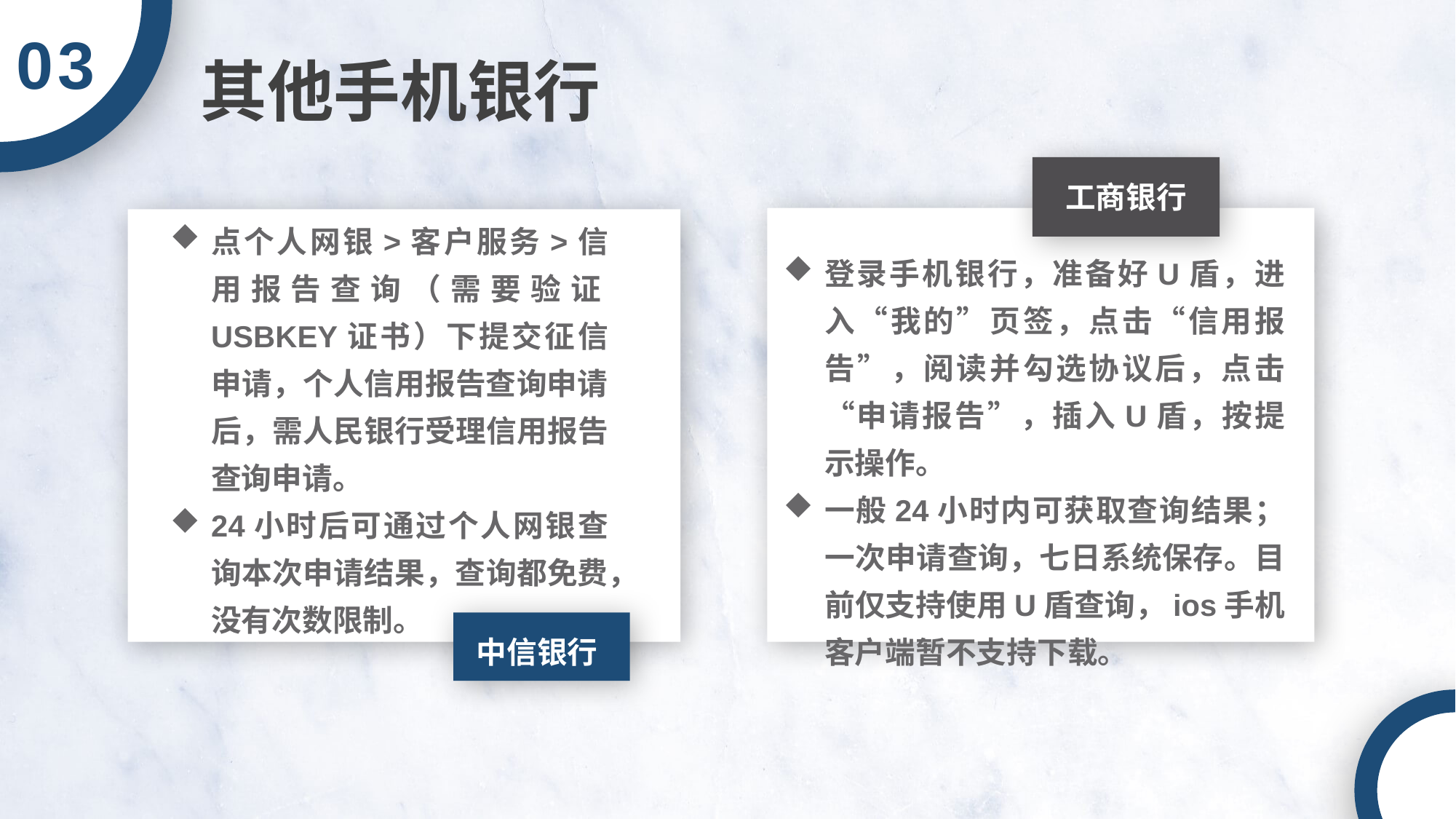

03
其他手机银行

工商银行
登录手机银行，准备好U盾，进入“我的”页签，点击“信用报告”，阅读并勾选协议后，点击“申请报告”，插入U盾，按提示操作。
一般24小时内可获取查询结果；一次申请查询，七日系统保存。目前仅支持使用U盾查询，ios手机客户端暂不支持下载。

点个人网银>客户服务>信用报告查询（需要验证USBKEY证书）下提交征信申请，个人信用报告查询申请后，需人民银行受理信用报告查询申请。
24小时后可通过个人网银查询本次申请结果，查询都免费，没有次数限制。

中信银行